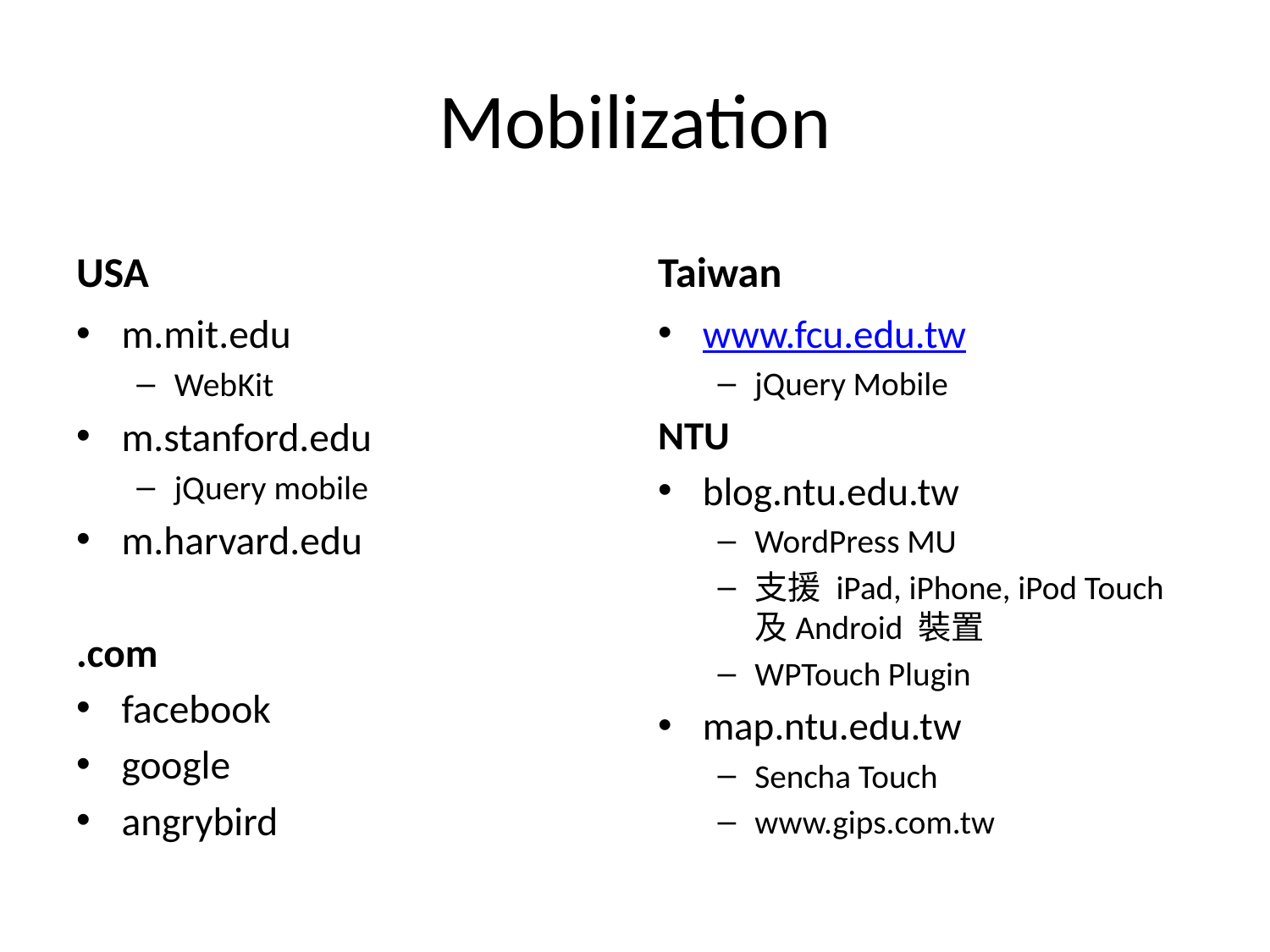

# Mobilization
USA
Taiwan
m.mit.edu
WebKit
m.stanford.edu
jQuery mobile
m.harvard.edu

.com
facebook
google
angrybird

www.fcu.edu.tw
jQuery Mobile
NTU
blog.ntu.edu.tw
WordPress MU
支援 iPad, iPhone, iPod Touch 及Android 裝置
WPTouch Plugin
map.ntu.edu.tw
Sencha Touch
www.gips.com.tw